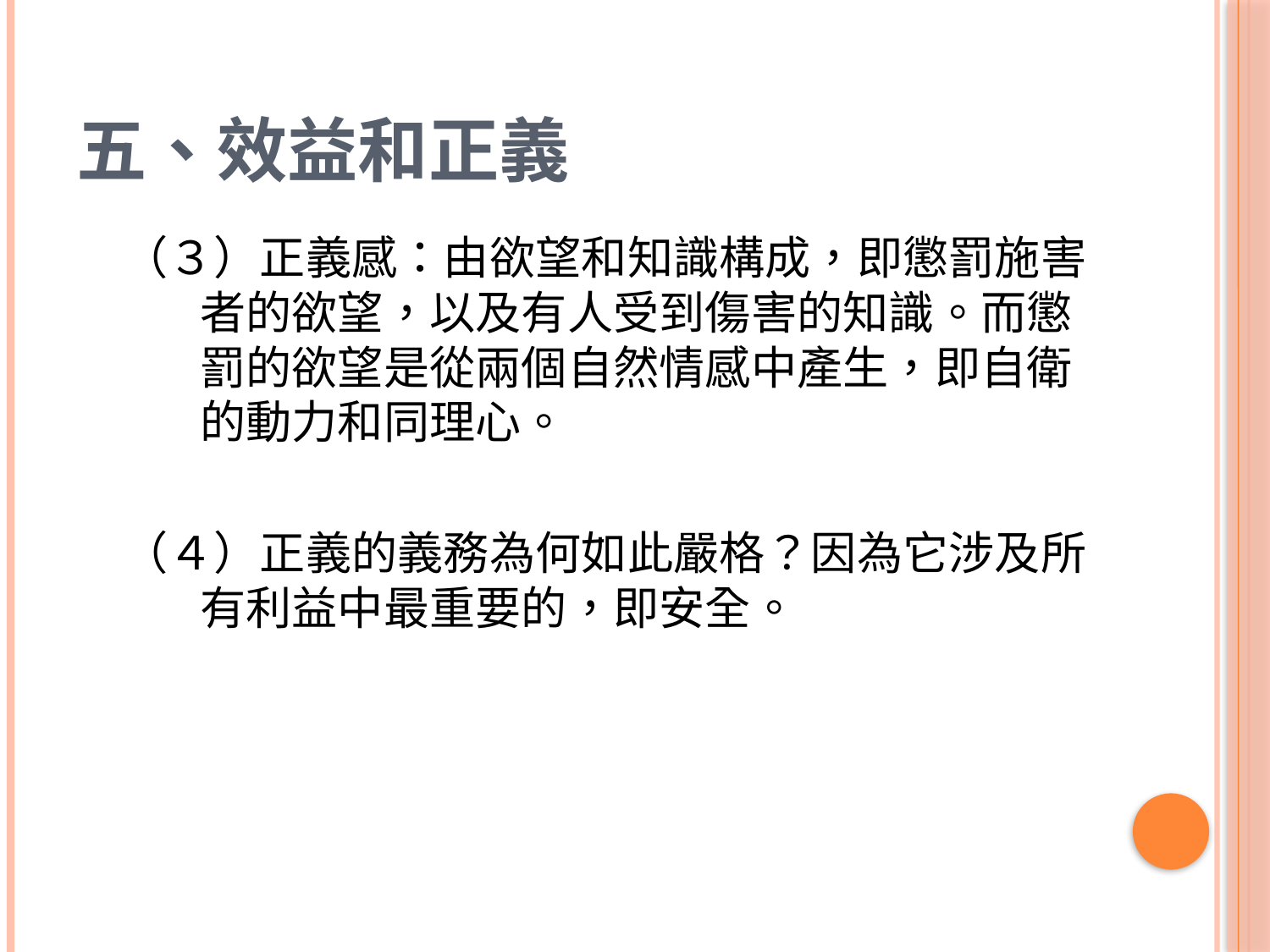

五、效益和正義
　（３）正義感：由欲望和知識構成，即懲罰施害者的欲望，以及有人受到傷害的知識。而懲罰的欲望是從兩個自然情感中產生，即自衛的動力和同理心。

　（４）正義的義務為何如此嚴格？因為它涉及所有利益中最重要的，即安全。